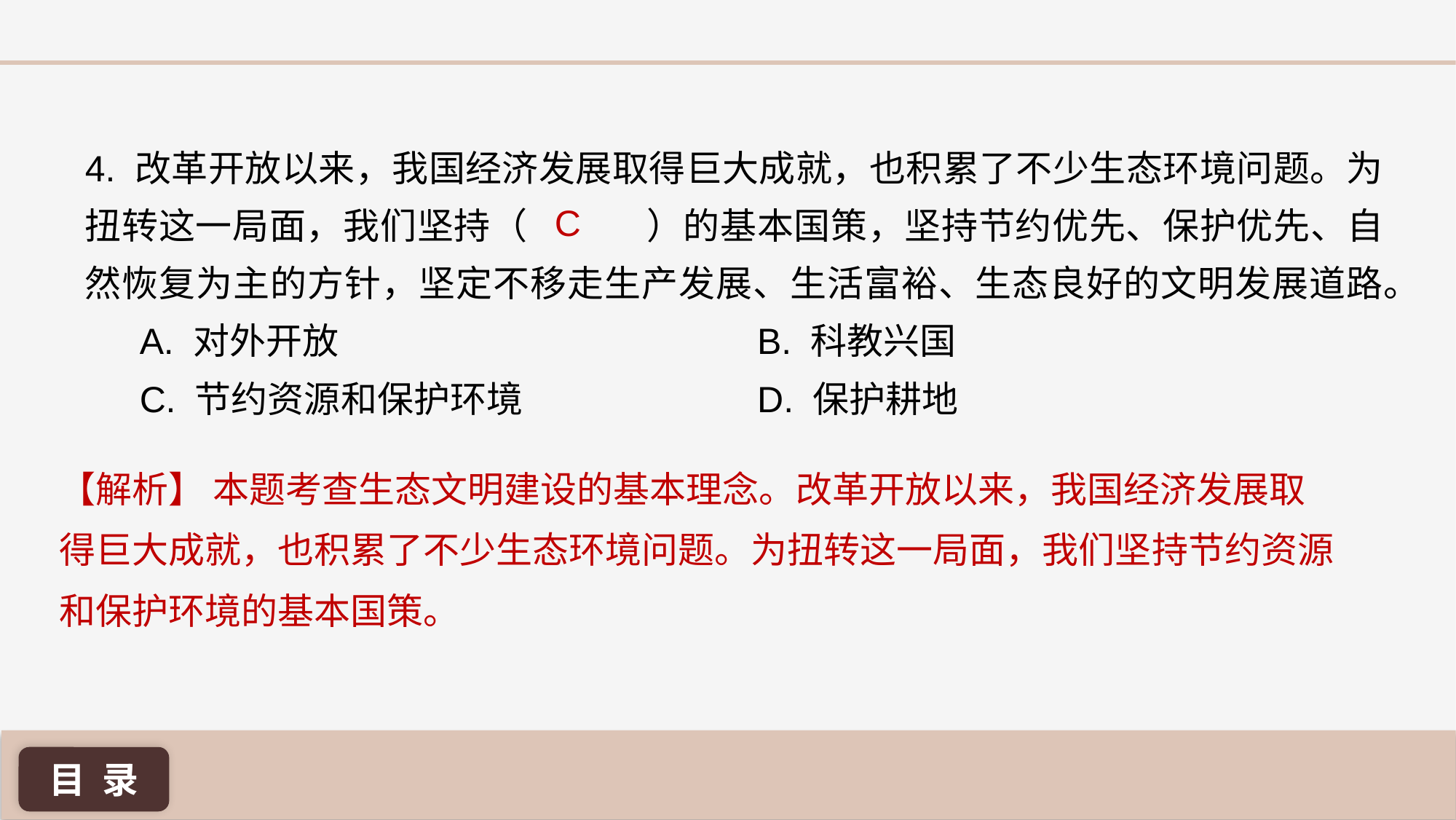

4. 改革开放以来，我国经济发展取得巨大成就，也积累了不少生态环境问题。为扭转这一局面，我们坚持（	 ）的基本国策，坚持节约优先、保护优先、自然恢复为主的方针，坚定不移走生产发展、生活富裕、生态良好的文明发展道路。
A. 对外开放	 			 B. 科教兴国
C. 节约资源和保护环境		 D. 保护耕地
C
【解析】 本题考查生态文明建设的基本理念。改革开放以来，我国经济发展取得巨大成就，也积累了不少生态环境问题。为扭转这一局面，我们坚持节约资源和保护环境的基本国策。